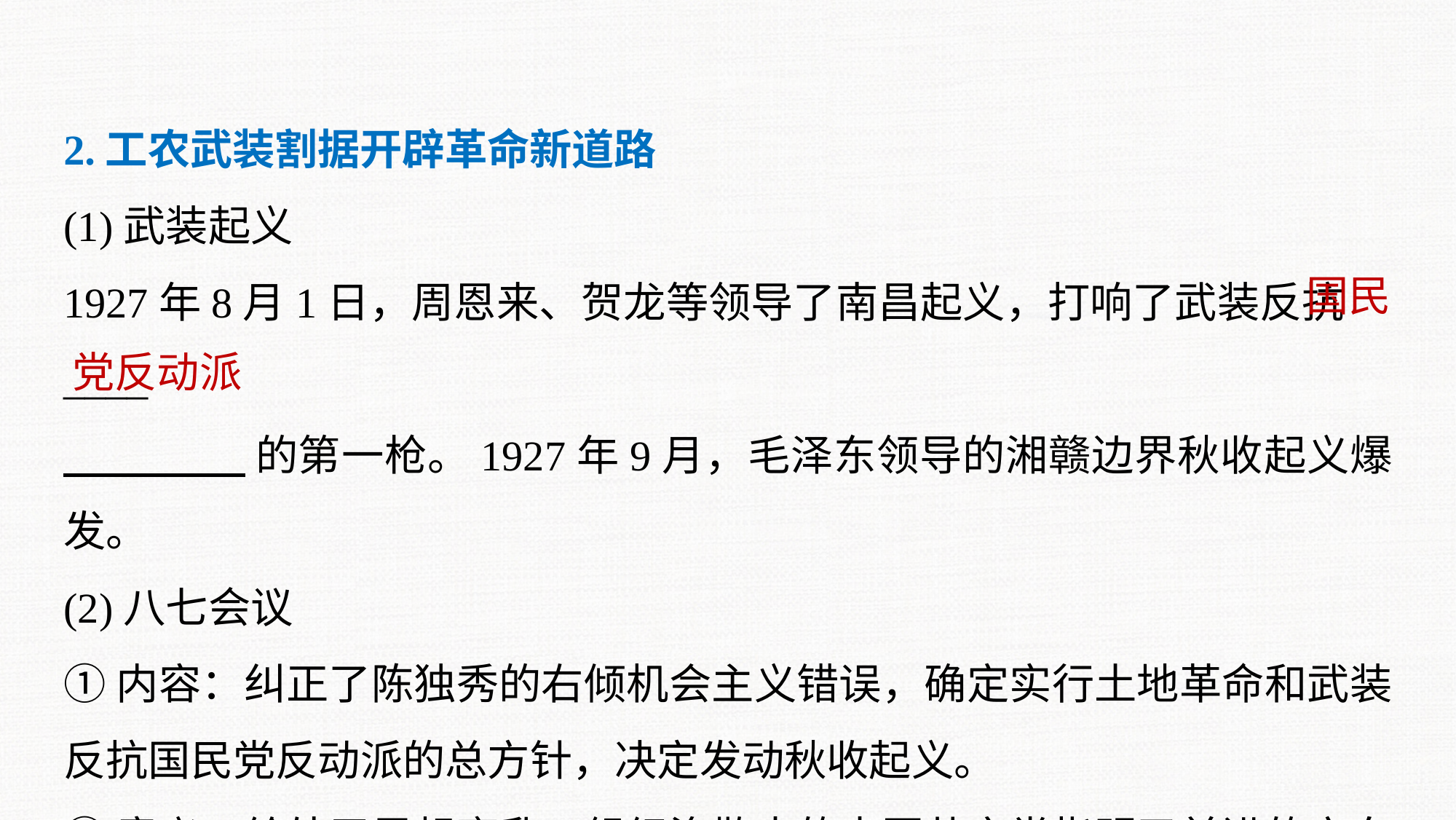

2.工农武装割据开辟革命新道路
(1)武装起义
1927年8月1日，周恩来、贺龙等领导了南昌起义，打响了武装反抗____
                  的第一枪。1927年9月，毛泽东领导的湘赣边界秋收起义爆发。
(2)八七会议
①内容：纠正了陈独秀的右倾机会主义错误，确定实行土地革命和武装反抗国民党反动派的总方针，决定发动秋收起义。
②意义：给处于思想紊乱、组织涣散中的中国共产党指明了前进的方向。
国民
党反动派